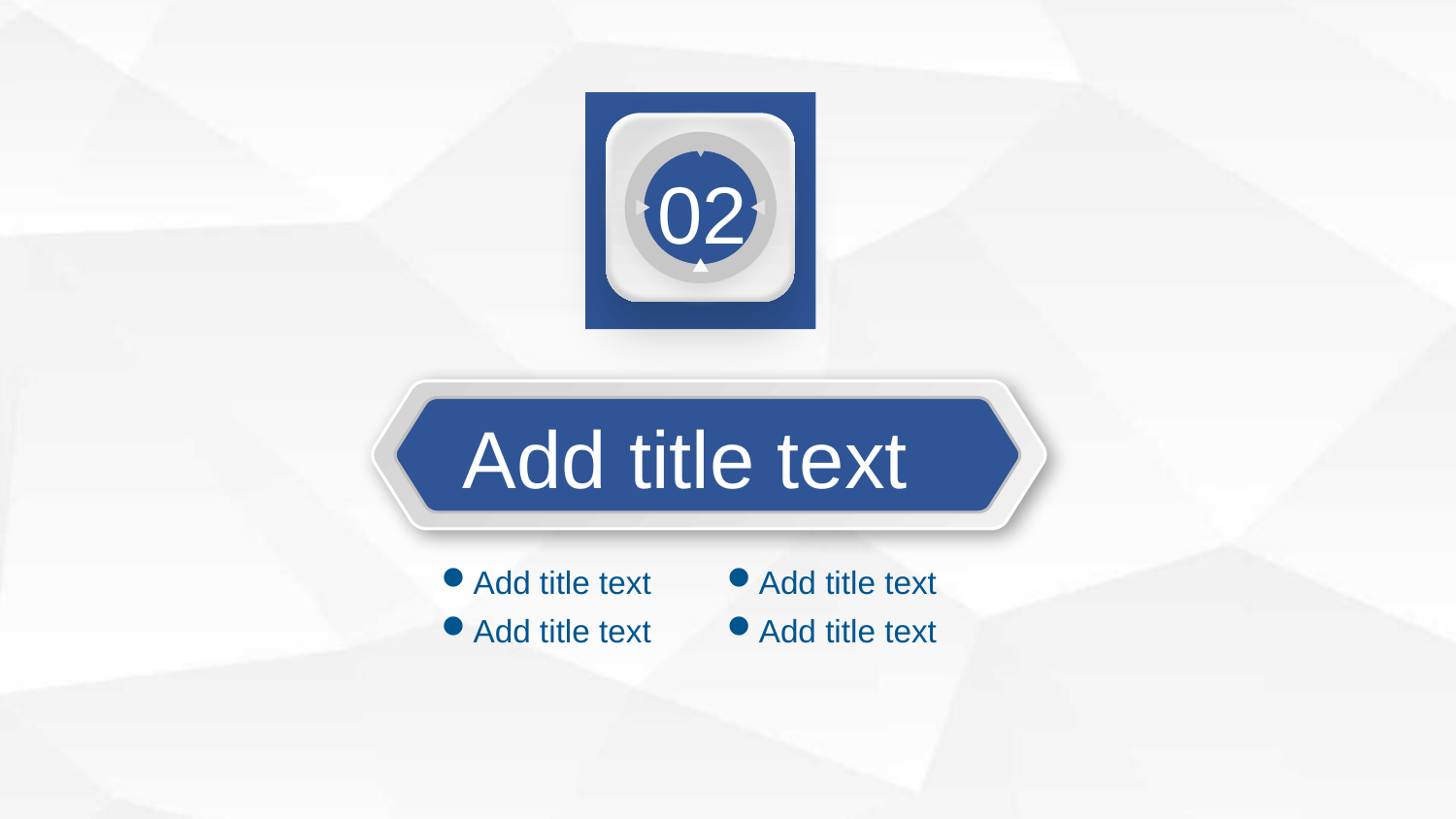

02

  Add title text
Add title text
Add title text
Add title text
Add title text
延迟付